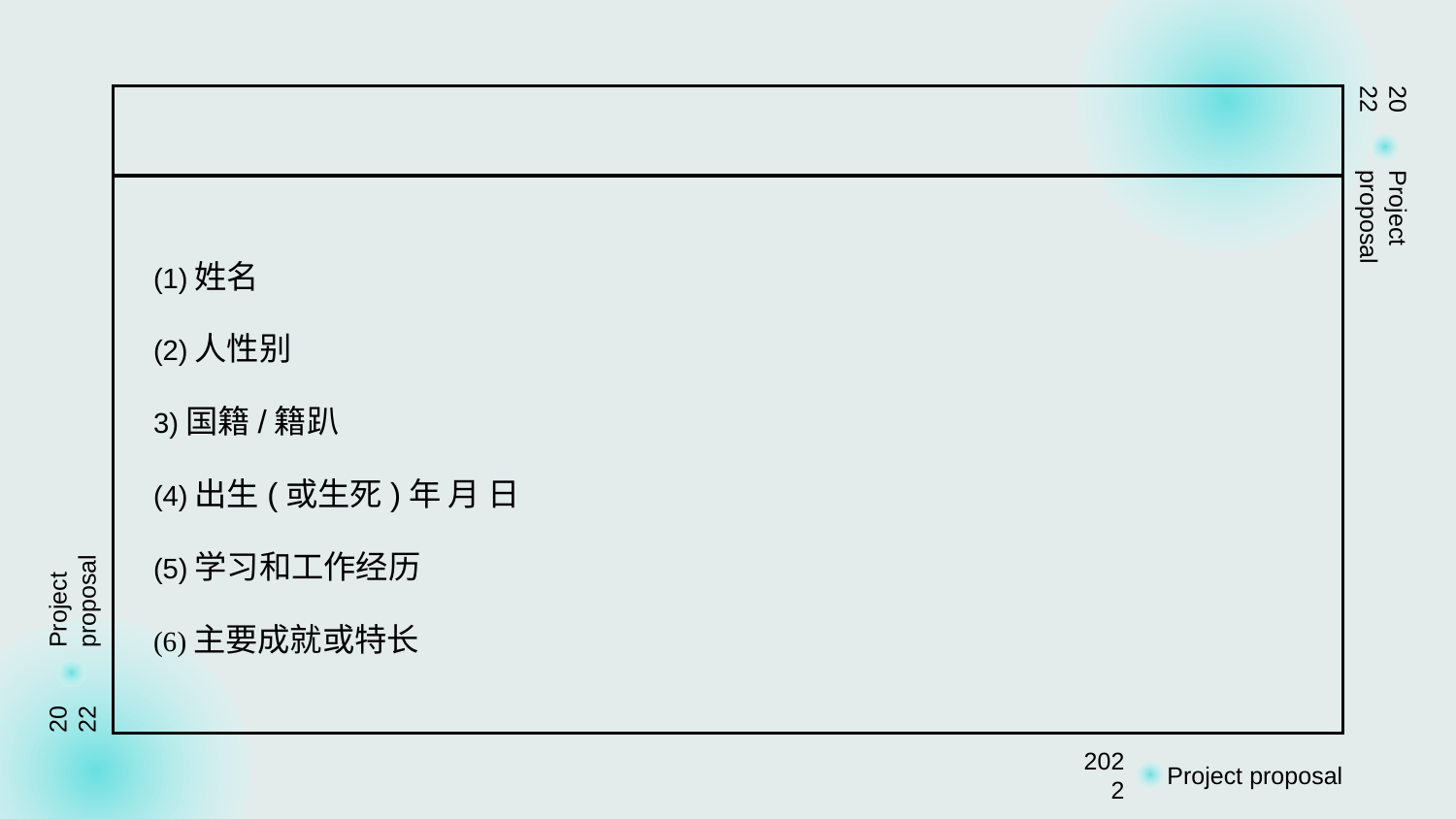

2022

(1)姓名
(2)人性别
3)国籍/籍趴
(4)出生(或生死)年 月 日
(5)学习和工作经历
(6)主要成就或特长
Project proposal
Project proposal

2022
2022
Project proposal